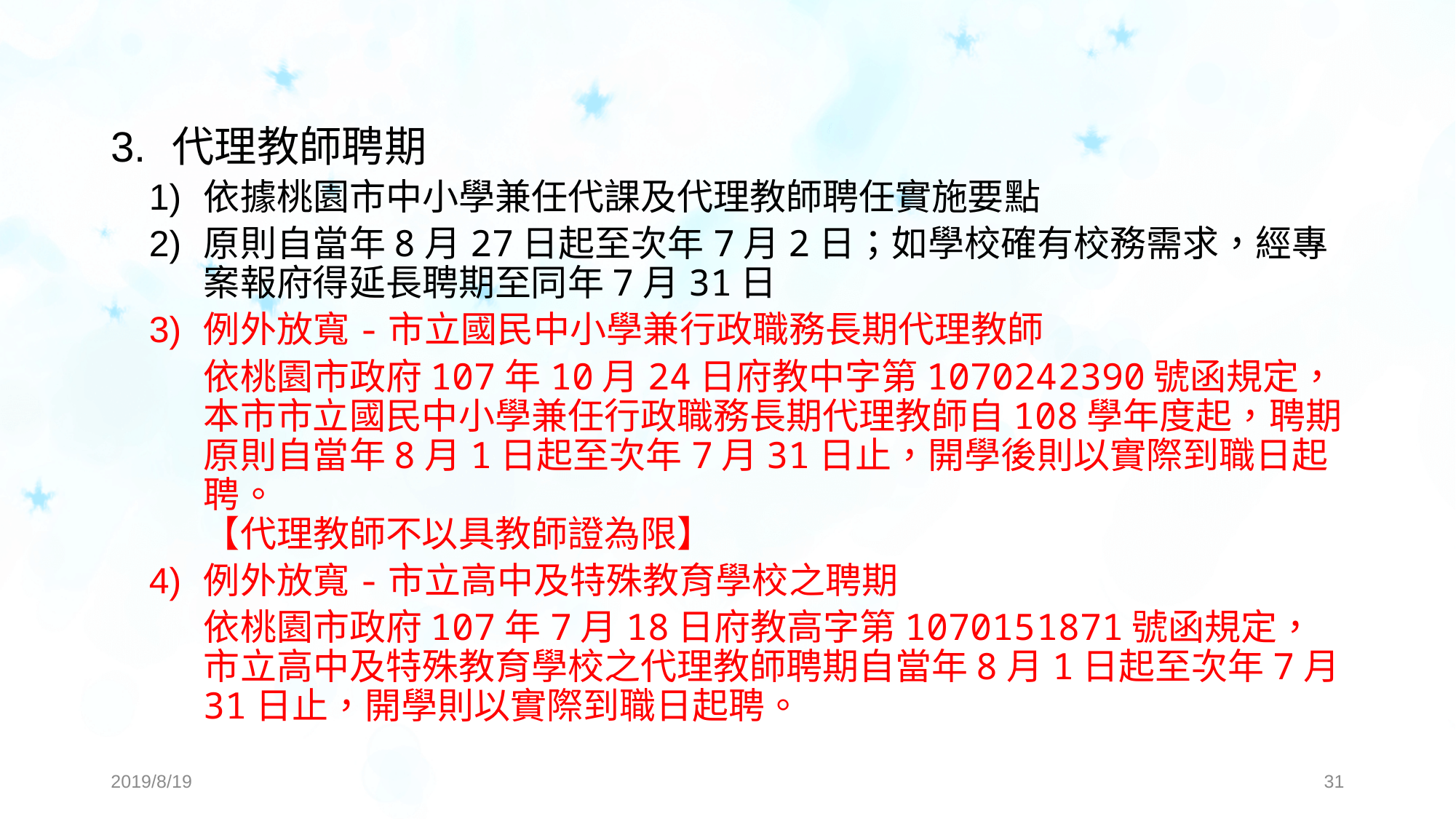

代理教師聘期
依據桃園市中小學兼任代課及代理教師聘任實施要點
原則自當年8月27日起至次年7月2日；如學校確有校務需求，經專案報府得延長聘期至同年7月31日
例外放寬-市立國民中小學兼行政職務長期代理教師
依桃園市政府107年10月24日府教中字第1070242390號函規定，本市市立國民中小學兼任行政職務長期代理教師自108學年度起，聘期原則自當年8月1日起至次年7月31日止，開學後則以實際到職日起聘。
【代理教師不以具教師證為限】
例外放寬-市立高中及特殊教育學校之聘期
依桃園市政府107年7月18日府教高字第1070151871號函規定，市立高中及特殊教育學校之代理教師聘期自當年8月1日起至次年7月31日止，開學則以實際到職日起聘。

2019/8/19
31